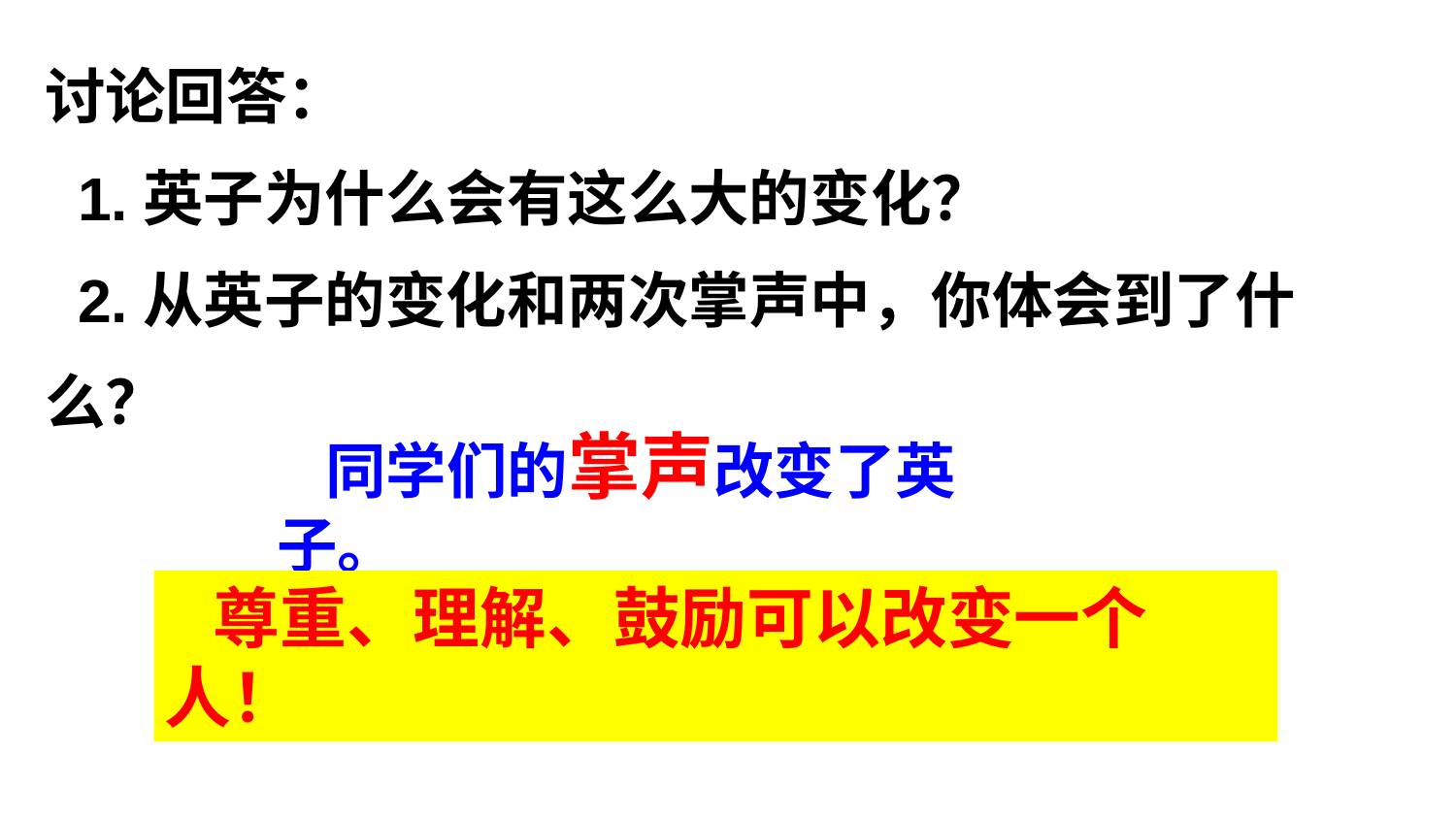

讨论回答：
  1.英子为什么会有这么大的变化？
  2.从英子的变化和两次掌声中，你体会到了什么？
同学们的掌声改变了英子。
尊重、理解、鼓励可以改变一个人！